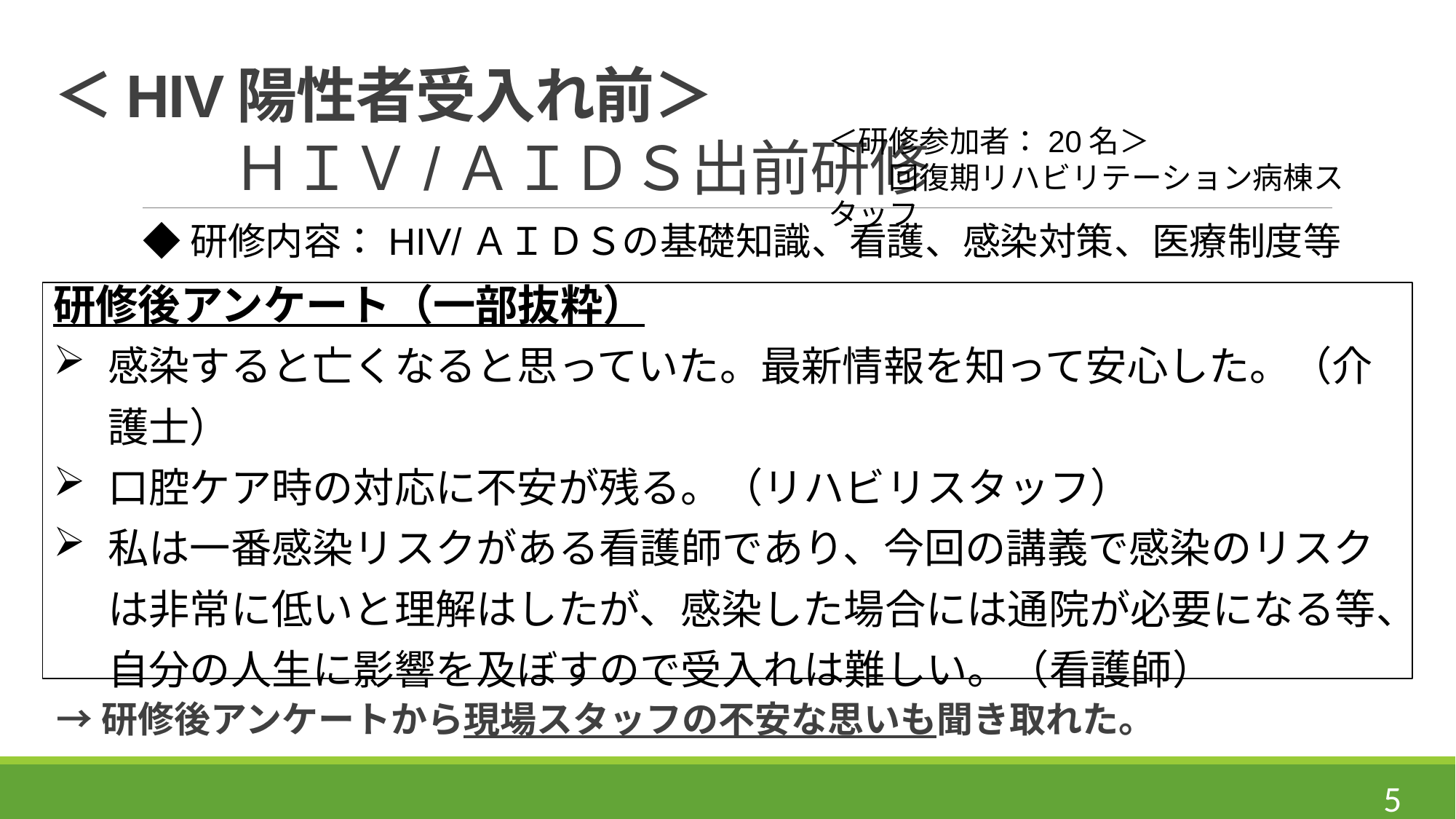

# ＜HIV陽性者受入れ前＞ 　　　ＨＩＶ/ＡＩＤＳ出前研修
＜研修参加者：20名＞
　　回復期リハビリテーション病棟スタッフ
 ◆研修内容：HIV/ＡＩＤＳの基礎知識、看護、感染対策、医療制度等

研修後アンケート（一部抜粋）
感染すると亡くなると思っていた。最新情報を知って安心した。（介護士）
口腔ケア時の対応に不安が残る。（リハビリスタッフ）
私は一番感染リスクがある看護師であり、今回の講義で感染のリスクは非常に低いと理解はしたが、感染した場合には通院が必要になる等、自分の人生に影響を及ぼすので受入れは難しい。（看護師）
→研修後アンケートから現場スタッフの不安な思いも聞き取れた。
5